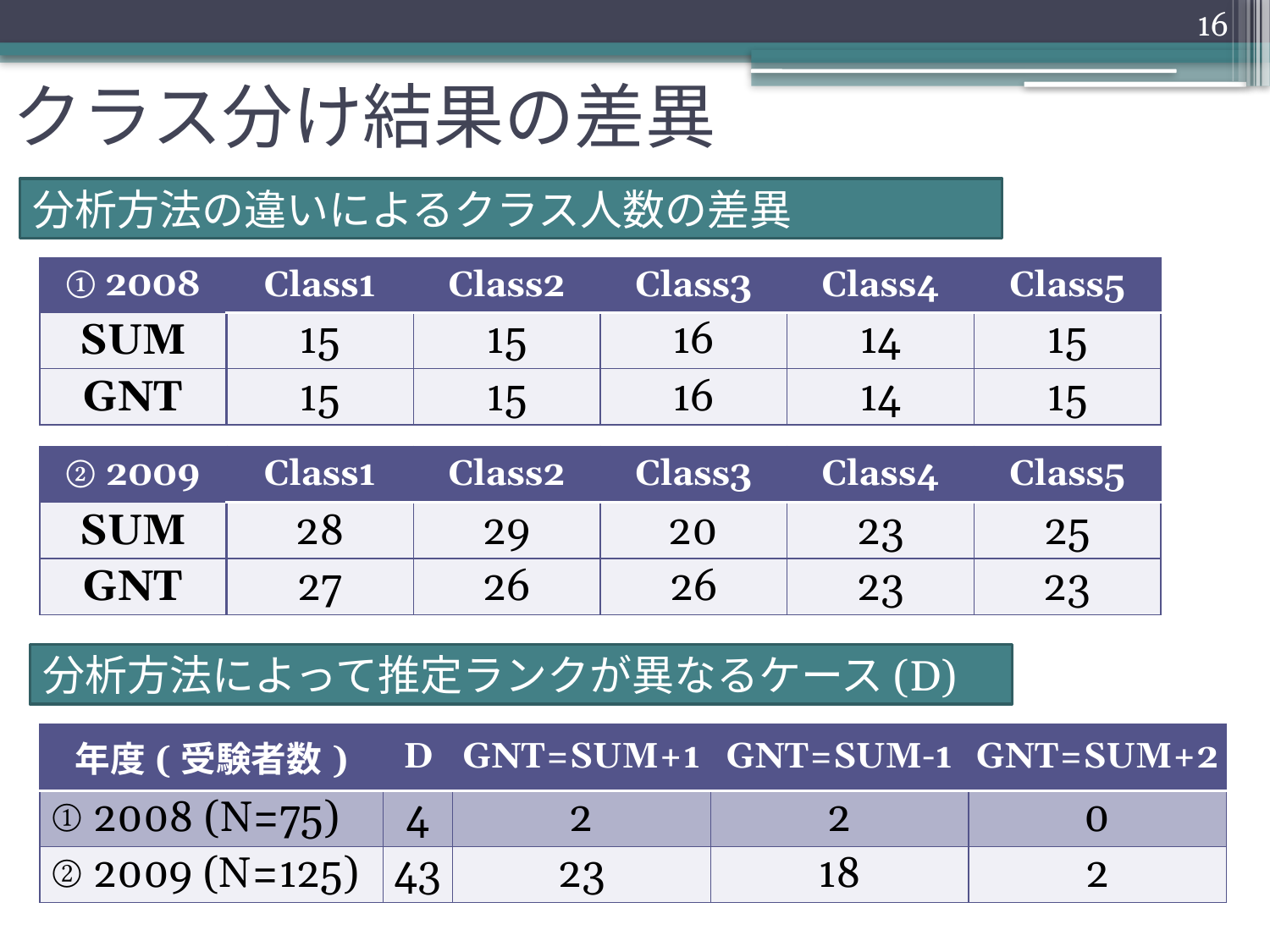

16
# クラス分け結果の差異
分析方法の違いによるクラス人数の差異
| ① 2008 | Class1 | Class2 | Class3 | Class4 | Class5 |
| --- | --- | --- | --- | --- | --- |
| SUM | 15 | 15 | 16 | 14 | 15 |
| GNT | 15 | 15 | 16 | 14 | 15 |
| ② 2009 | Class1 | Class2 | Class3 | Class4 | Class5 |
| --- | --- | --- | --- | --- | --- |
| SUM | 28 | 29 | 20 | 23 | 25 |
| GNT | 27 | 26 | 26 | 23 | 23 |
分析方法によって推定ランクが異なるケース(D)
| 年度(受験者数) | D | GNT=SUM+1 | GNT=SUM-1 | GNT=SUM+2 |
| --- | --- | --- | --- | --- |
| ① 2008 (N=75) | 4 | 2 | 2 | 0 |
| ② 2009 (N=125) | 43 | 23 | 18 | 2 |